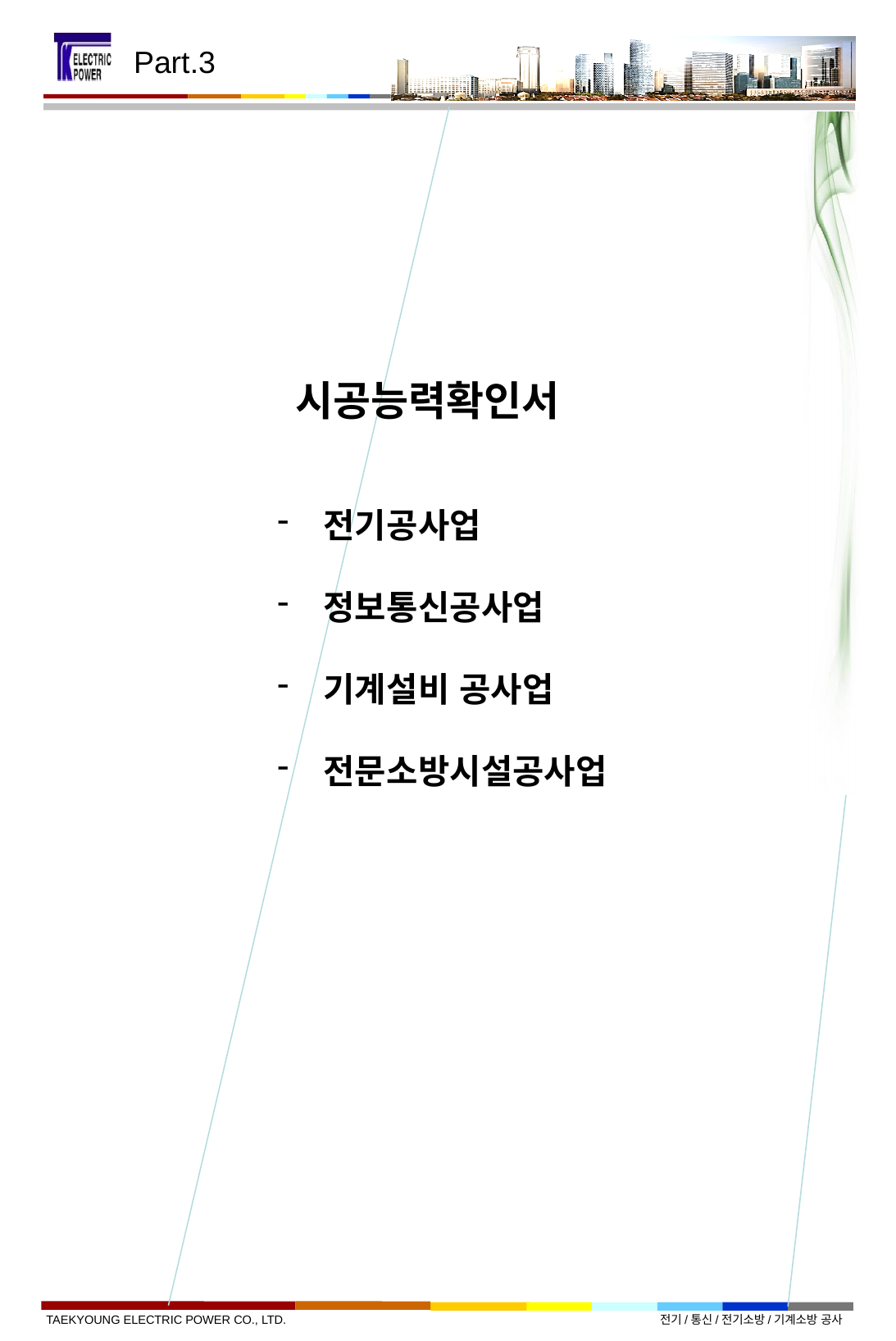

Part.3
시공능력확인서
전기공사업

정보통신공사업

기계설비 공사업

전문소방시설공사업